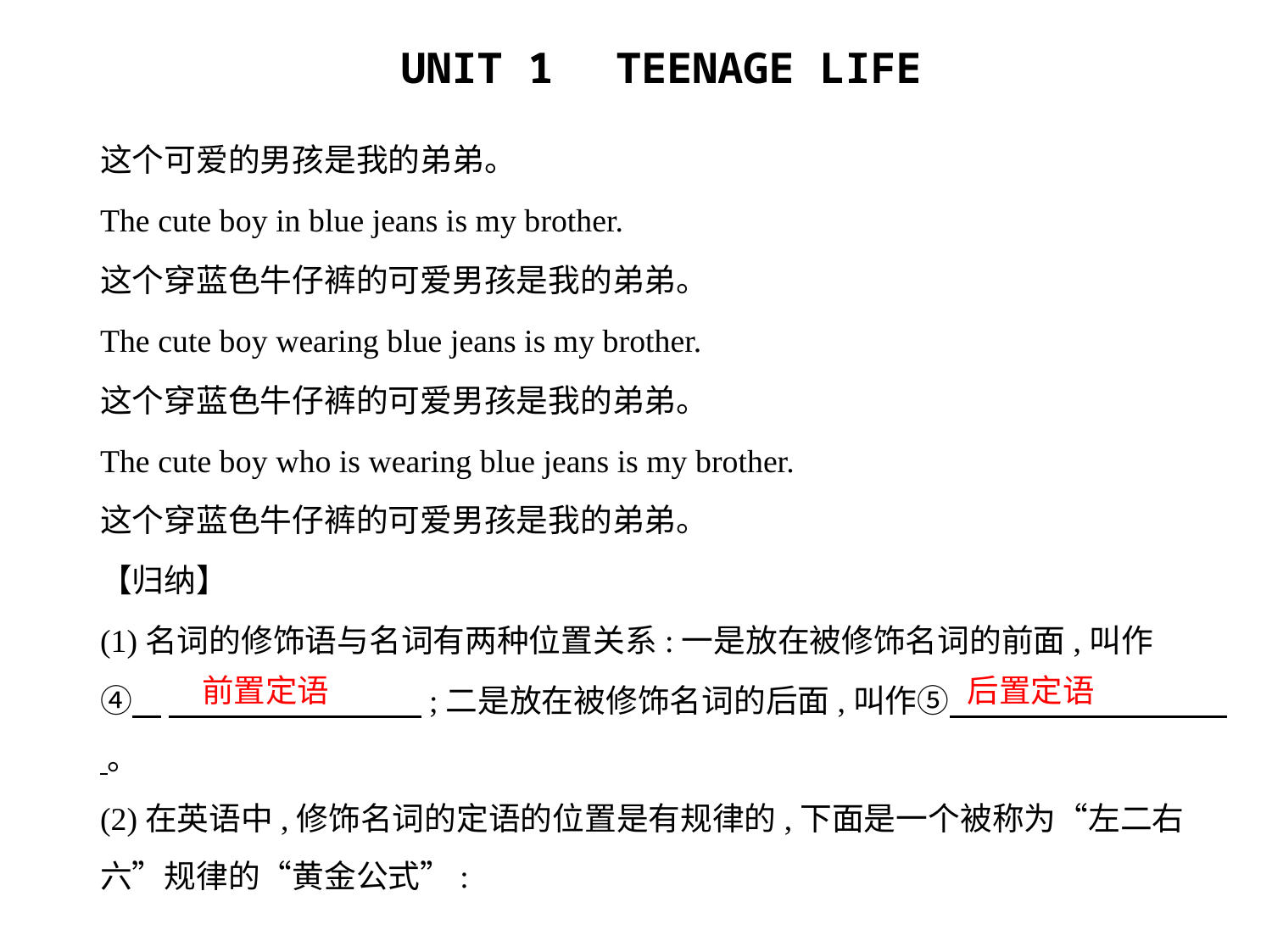

这个可爱的男孩是我的弟弟。
The cute boy in blue jeans is my brother.
这个穿蓝色牛仔裤的可爱男孩是我的弟弟。
The cute boy wearing blue jeans is my brother.
这个穿蓝色牛仔裤的可爱男孩是我的弟弟。
The cute boy who is wearing blue jeans is my brother.
这个穿蓝色牛仔裤的可爱男孩是我的弟弟。
【归纳】
(1)名词的修饰语与名词有两种位置关系:一是放在被修饰名词的前面,叫作
④    　　　　　　　    ;二是放在被修饰名词的后面,叫作⑤　　　　　　　　    。
(2)在英语中,修饰名词的定语的位置是有规律的,下面是一个被称为“左二右
六”规律的“黄金公式”:
前置定语
后置定语